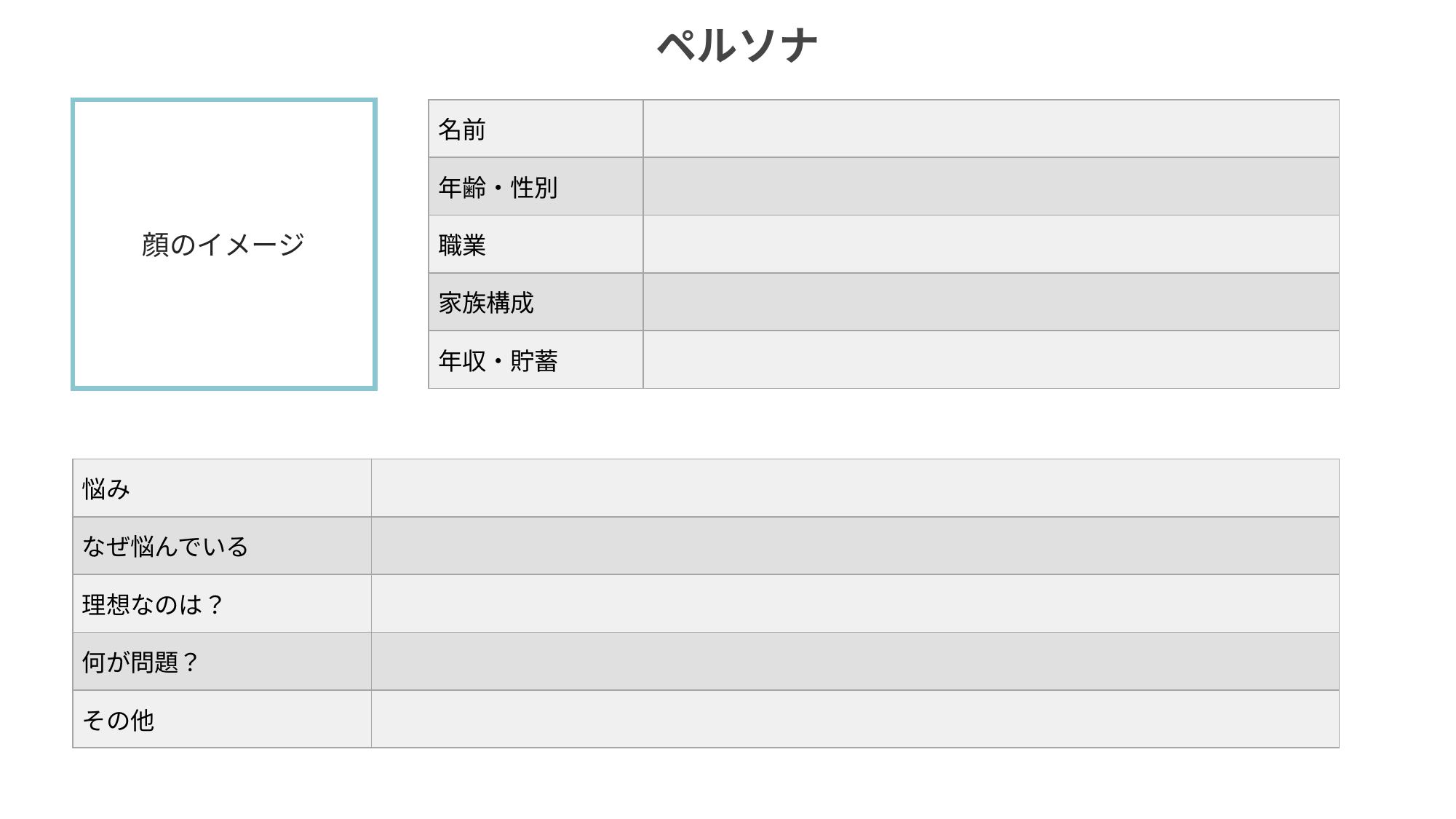

ペルソナ
顔のイメージ
| 名前 |  |
| --- | --- |
| 年齢・性別 |  |
| 職業 |  |
| 家族構成 |  |
| 年収・貯蓄 |  |
| 悩み |  |
| --- | --- |
| なぜ悩んでいる |  |
| 理想なのは？ |  |
| 何が問題？ |  |
| その他 |  |